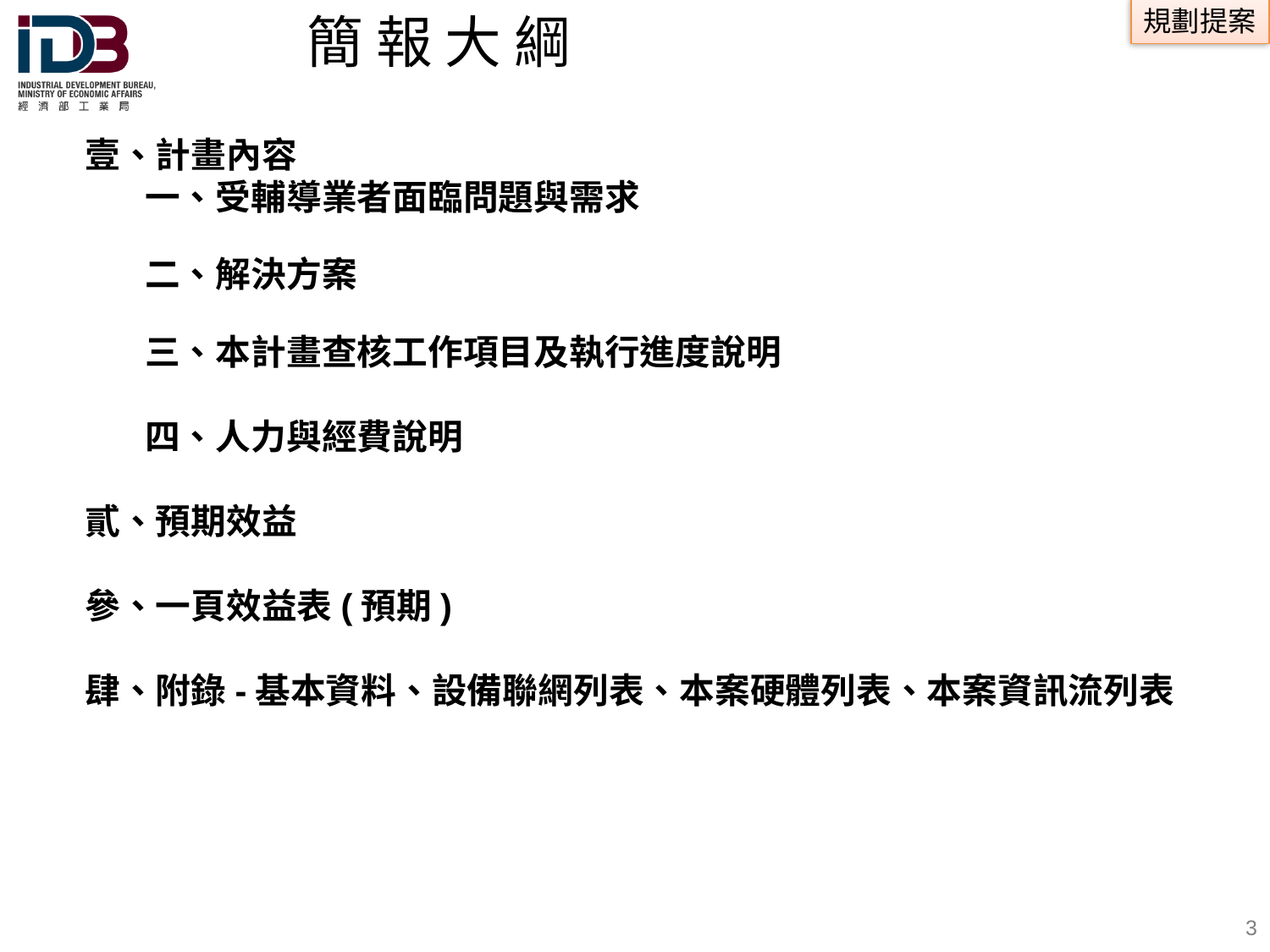

# 簡 報 大 綱
壹、計畫內容
一、受輔導業者面臨問題與需求

二、解決方案

三、本計畫查核工作項目及執行進度說明

四、人力與經費說明

貳、預期效益

參、一頁效益表(預期)

肆、附錄-基本資料、設備聯網列表、本案硬體列表、本案資訊流列表

3